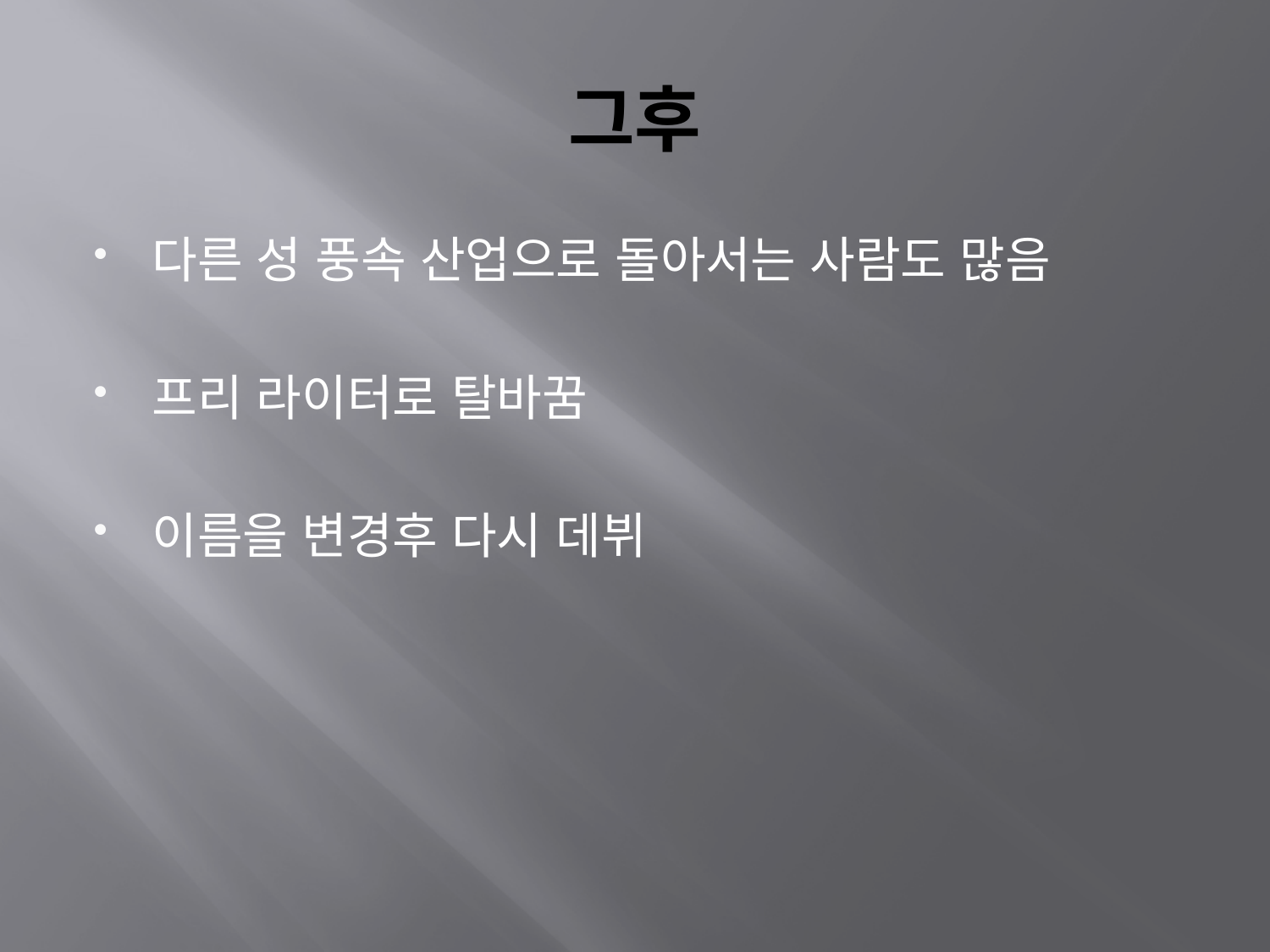

# 그후
다른 성 풍속 산업으로 돌아서는 사람도 많음

프리 라이터로 탈바꿈

이름을 변경후 다시 데뷔